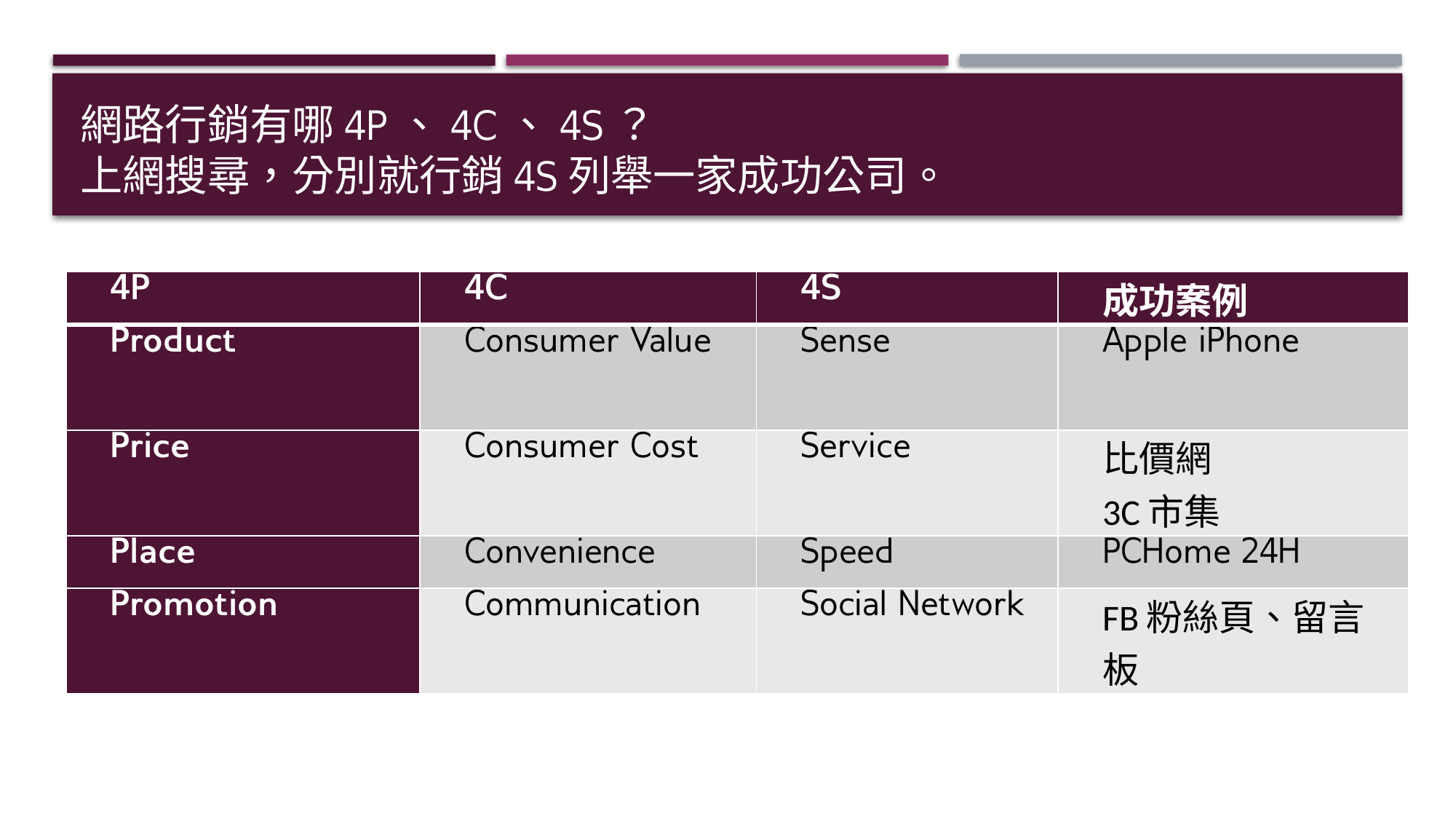

# 網路行銷有哪4P、4C、4S？ 上網搜尋，分別就行銷4S列舉一家成功公司。
| 4P | 4C | 4S | 成功案例 |
| --- | --- | --- | --- |
| Product | Consumer Value | Sense | Apple iPhone |
| Price | Consumer Cost | Service | 比價網 3C市集 |
| Place | Convenience | Speed | PCHome 24H |
| Promotion | Communication | Social Network | FB粉絲頁、留言板 |